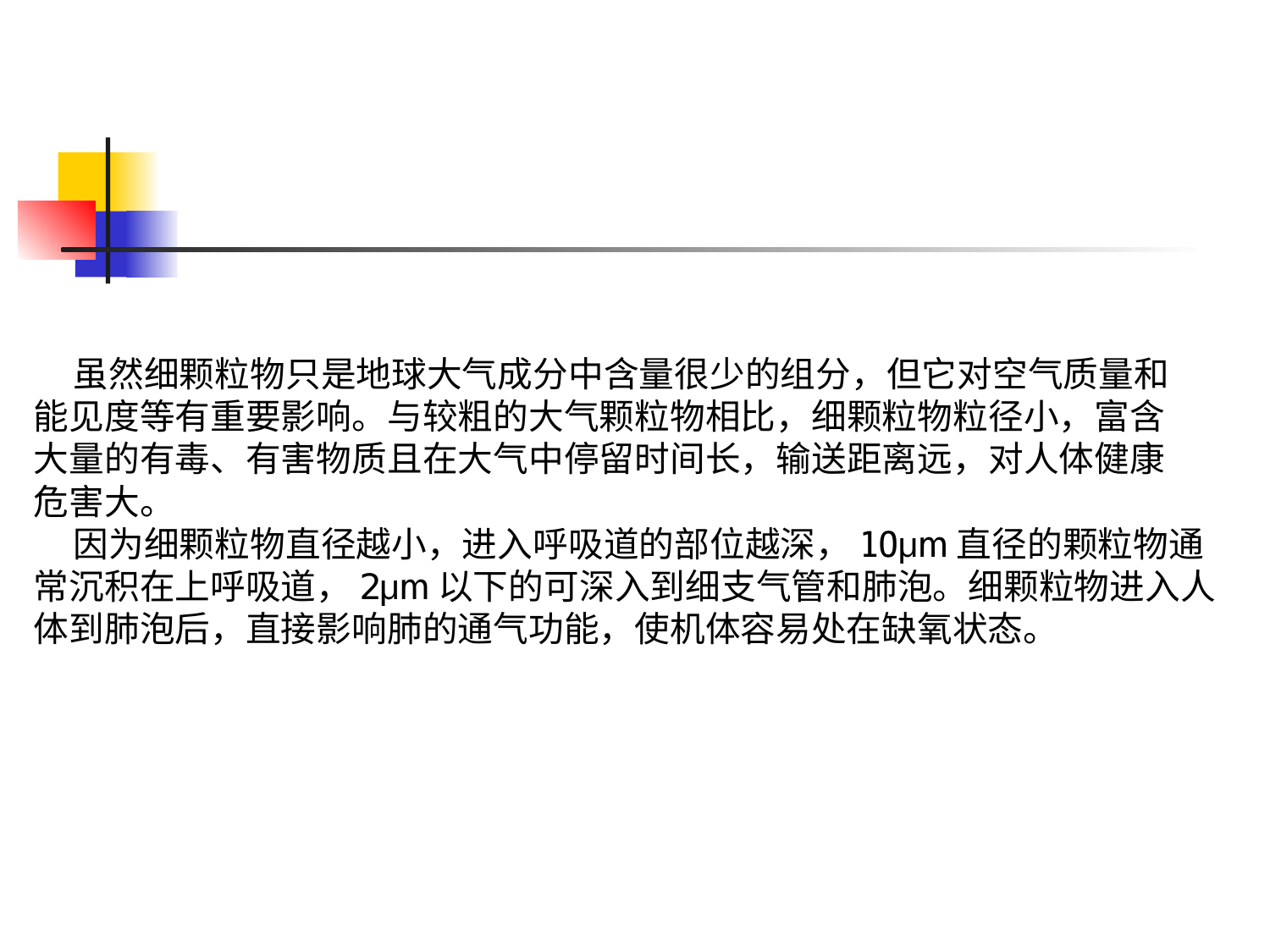

虽然细颗粒物只是地球大气成分中含量很少的组分，但它对空气质量和
能见度等有重要影响。与较粗的大气颗粒物相比，细颗粒物粒径小，富含
大量的有毒、有害物质且在大气中停留时间长，输送距离远，对人体健康
危害大。
    因为细颗粒物直径越小，进入呼吸道的部位越深，10μm直径的颗粒物通
常沉积在上呼吸道，2μm以下的可深入到细支气管和肺泡。细颗粒物进入人
体到肺泡后，直接影响肺的通气功能，使机体容易处在缺氧状态。